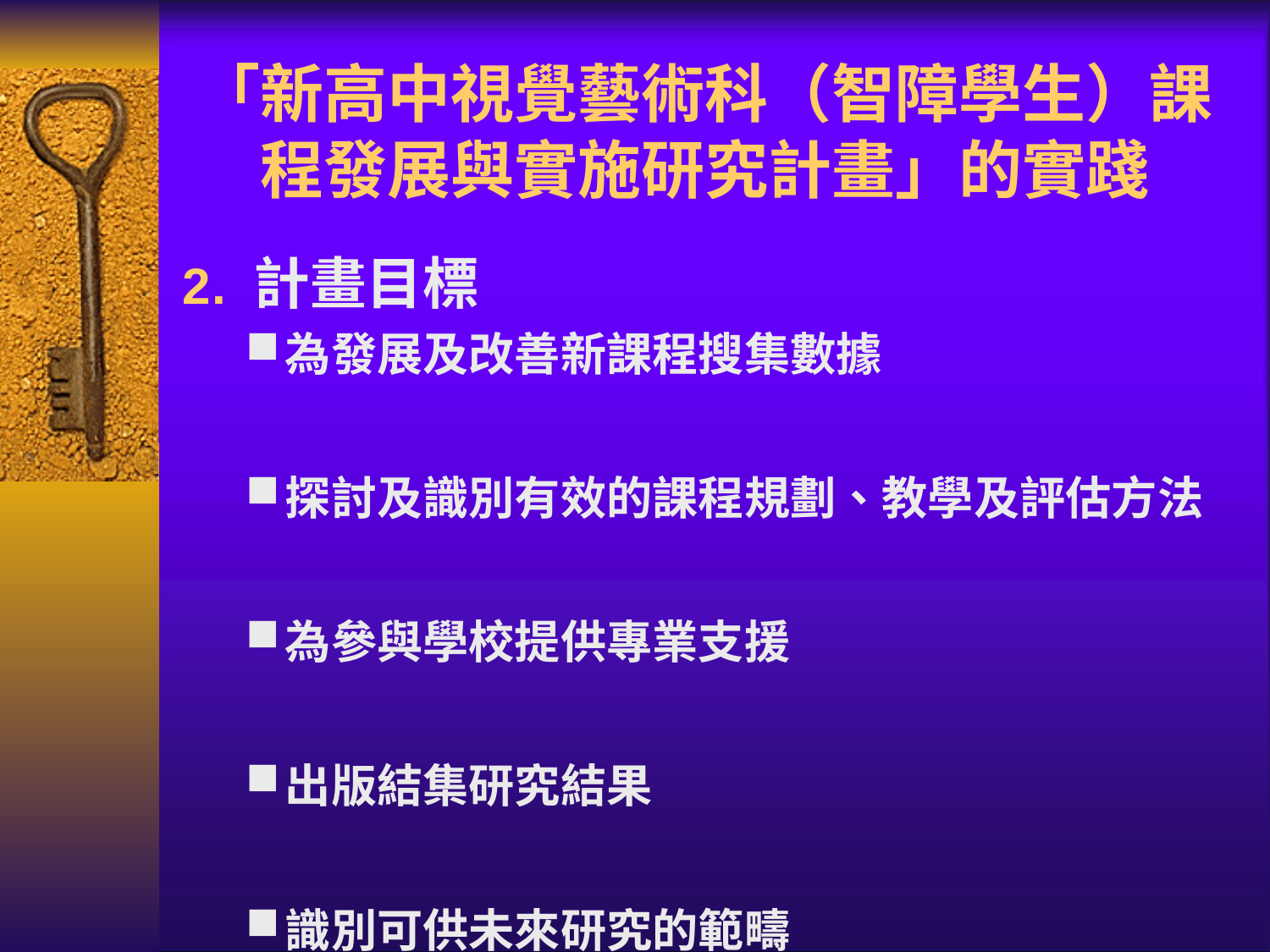

「新高中視覺藝術科（智障學生）課程發展與實施研究計畫」的實踐
計畫目標
為發展及改善新課程搜集數據

探討及識別有效的課程規劃、教學及評估方法

為參與學校提供專業支援

出版結集研究結果

識別可供未來研究的範疇